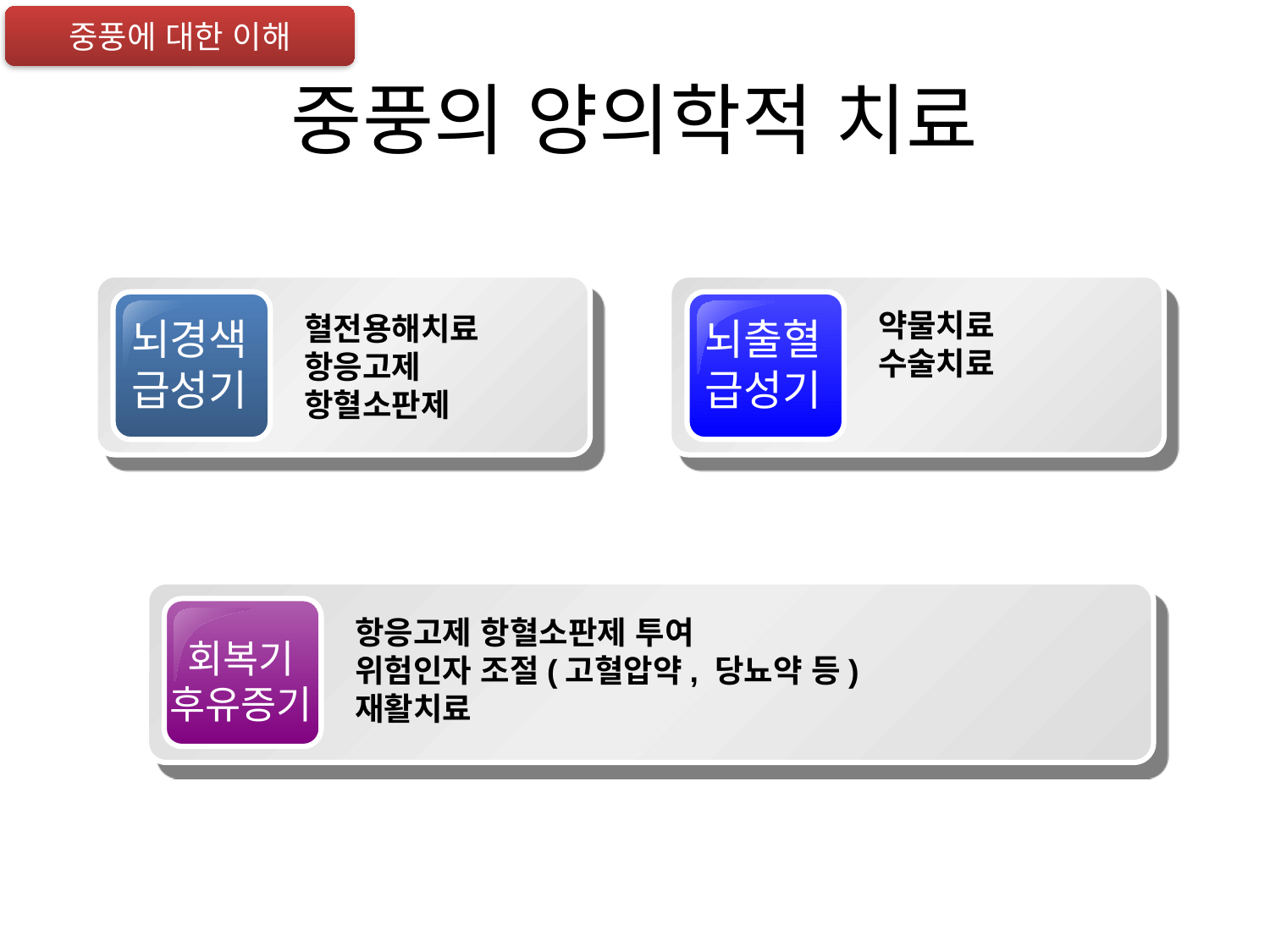

중풍에 대한 이해
# 중풍의 양의학적 치료

약물치료
수술치료

혈전용해치료
항응고제
항혈소판제
뇌경색
급성기
뇌출혈
급성기

항응고제 항혈소판제 투여
위험인자 조절(고혈압약, 당뇨약 등)
재활치료

회복기
후유증기